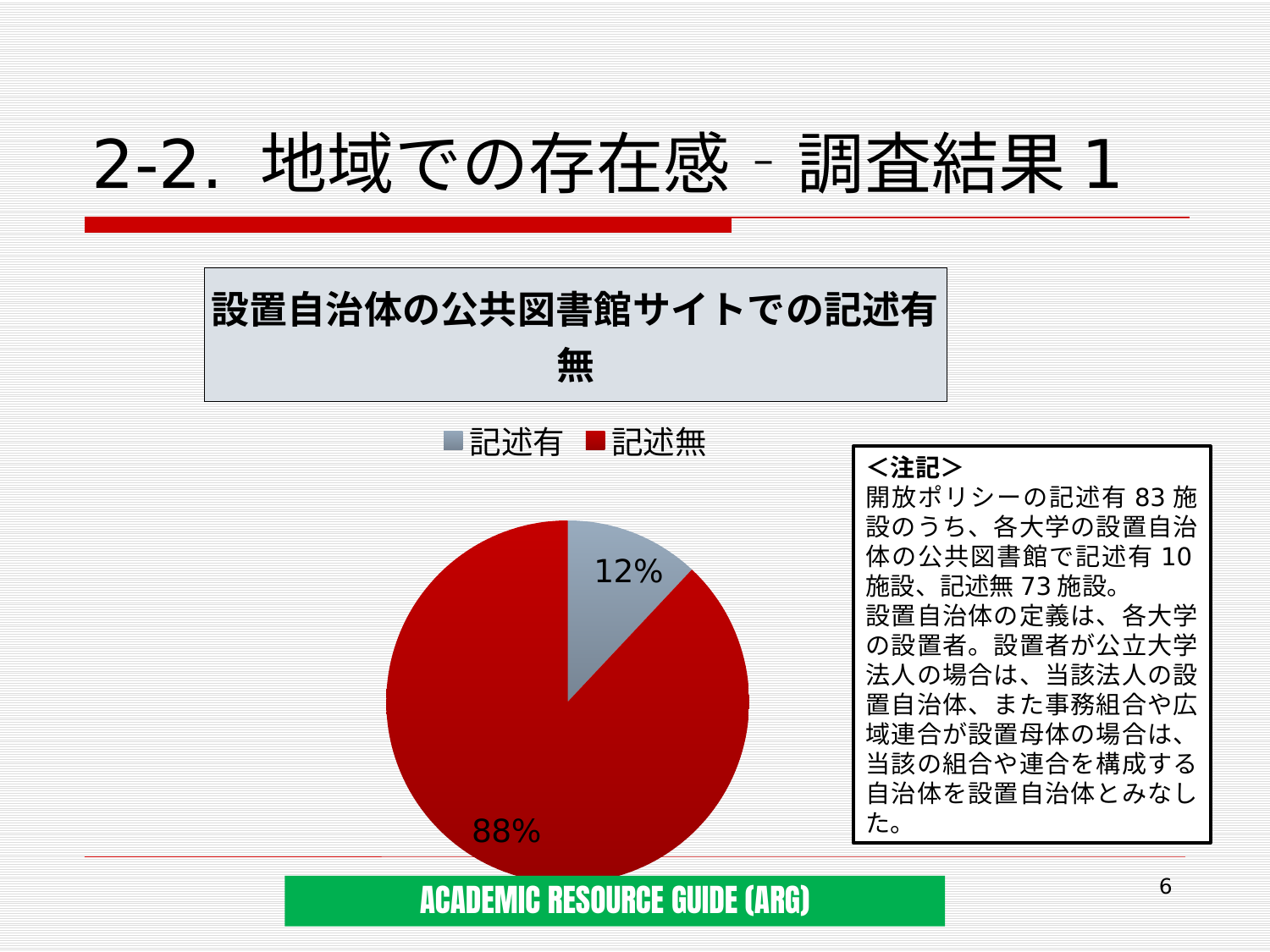

# 2-2. 地域での存在感‐調査結果1

### Chart:

| Category | 設置自治体の公共図書館サイトでの記述有無 |
|---|---|
| 記述有 | 0.12000000000000001 |
| 記述無 | 0.88 |
＜注記＞
開放ポリシーの記述有83施設のうち、各大学の設置自治体の公共図書館で記述有10施設、記述無73施設。
設置自治体の定義は、各大学の設置者。設置者が公立大学法人の場合は、当該法人の設置自治体、また事務組合や広域連合が設置母体の場合は、当該の組合や連合を構成する自治体を設置自治体とみなした。
6
ACADEMIC RESOURCE GUIDE (ARG)